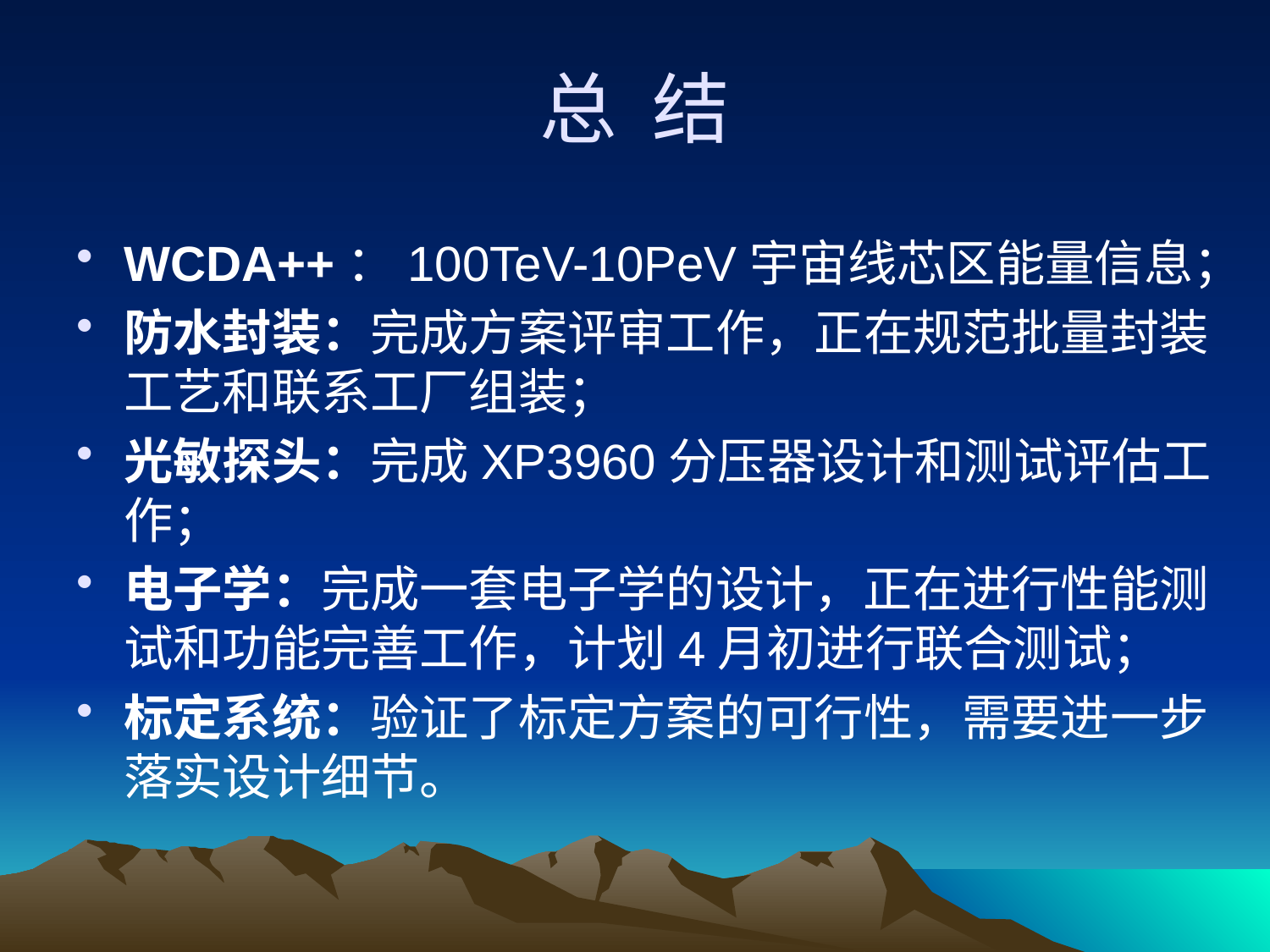

# 总  结
WCDA++：100TeV-10PeV宇宙线芯区能量信息；
防水封装：完成方案评审工作，正在规范批量封装工艺和联系工厂组装；
光敏探头：完成XP3960分压器设计和测试评估工作；
电子学：完成一套电子学的设计，正在进行性能测试和功能完善工作，计划4月初进行联合测试；
标定系统：验证了标定方案的可行性，需要进一步落实设计细节。